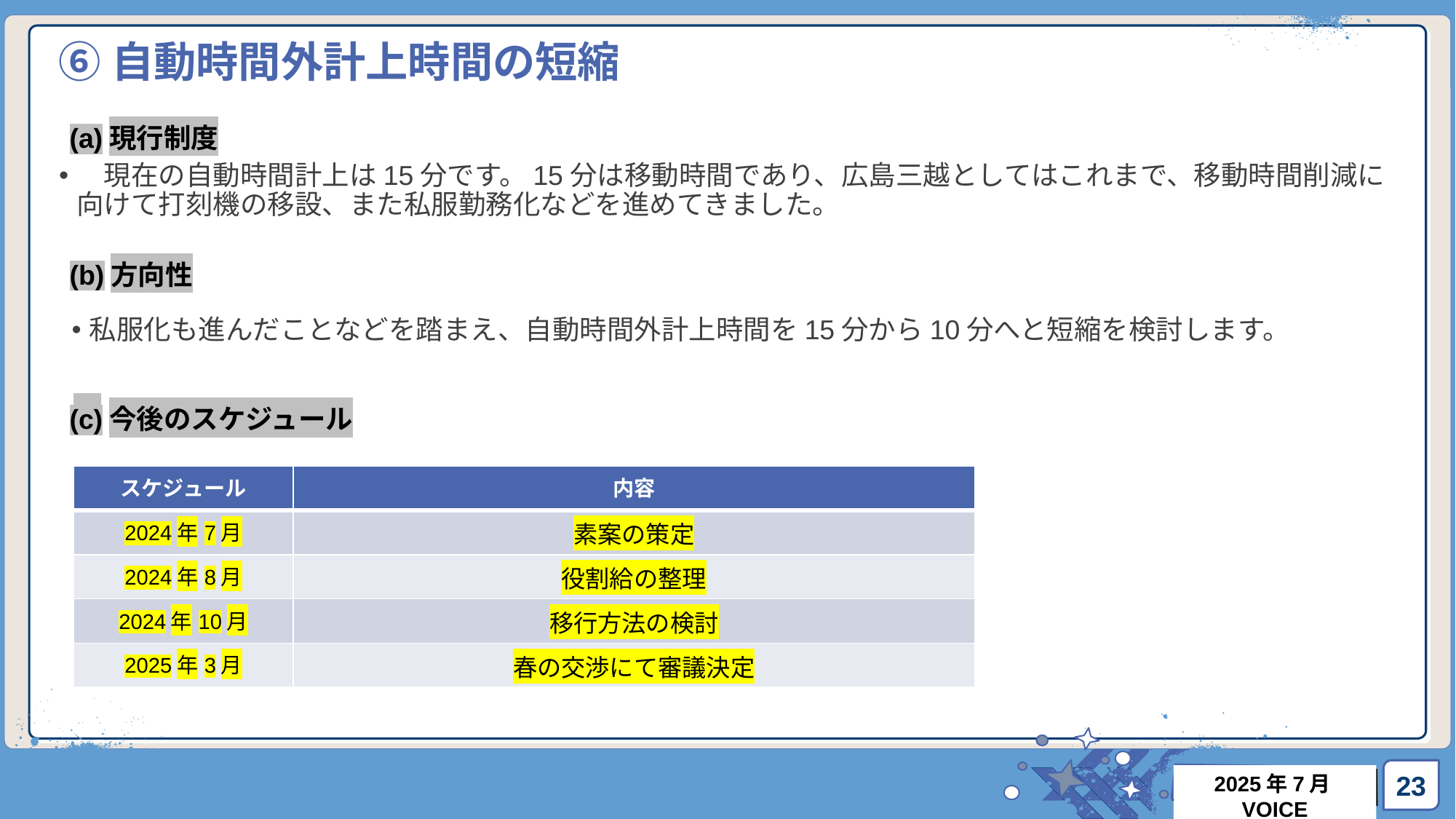

# ⑥自動時間外計上時間の短縮
(a)現行制度

　現在の自動時間計上は15分です。15分は移動時間であり、広島三越としてはこれまで、移動時間削減に向けて打刻機の移設、また私服勤務化などを進めてきました。

(b)方向性
私服化も進んだことなどを踏まえ、自動時間外計上時間を15分から10分へと短縮を検討します。
(c)今後のスケジュール

| スケジュール | 内容 |
| --- | --- |
| 2024年7月 | 素案の策定 |
| 2024年8月 | 役割給の整理 |
| 2024年10月 | 移行方法の検討 |
| 2025年3月 | 春の交渉にて審議決定 |
23
2025年7月VOICE